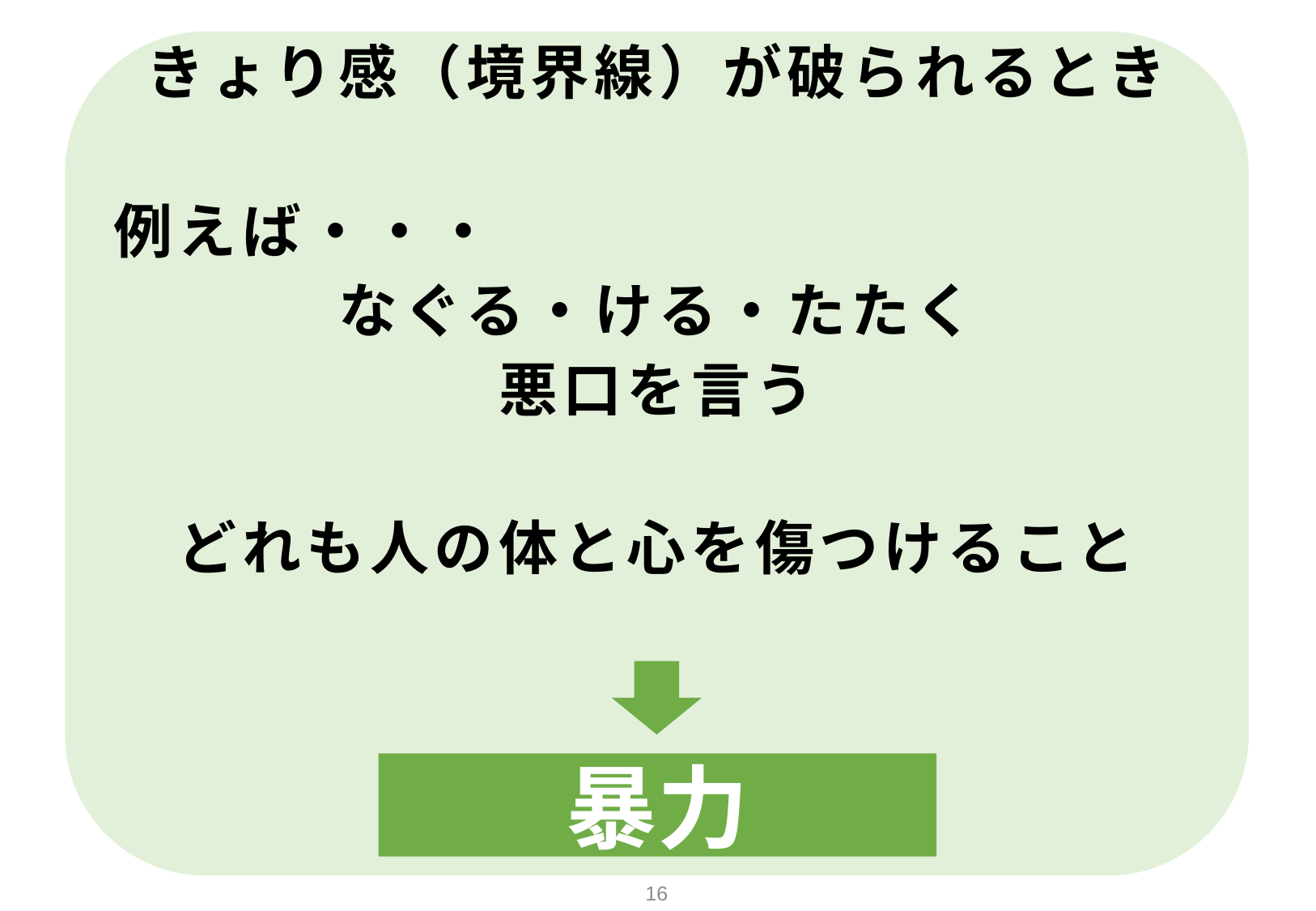

きょり感（境界線）が破られるとき

例えば・・・
なぐる・ける・たたく
悪口を言う

どれも人の体と心を傷つけること

暴力
16